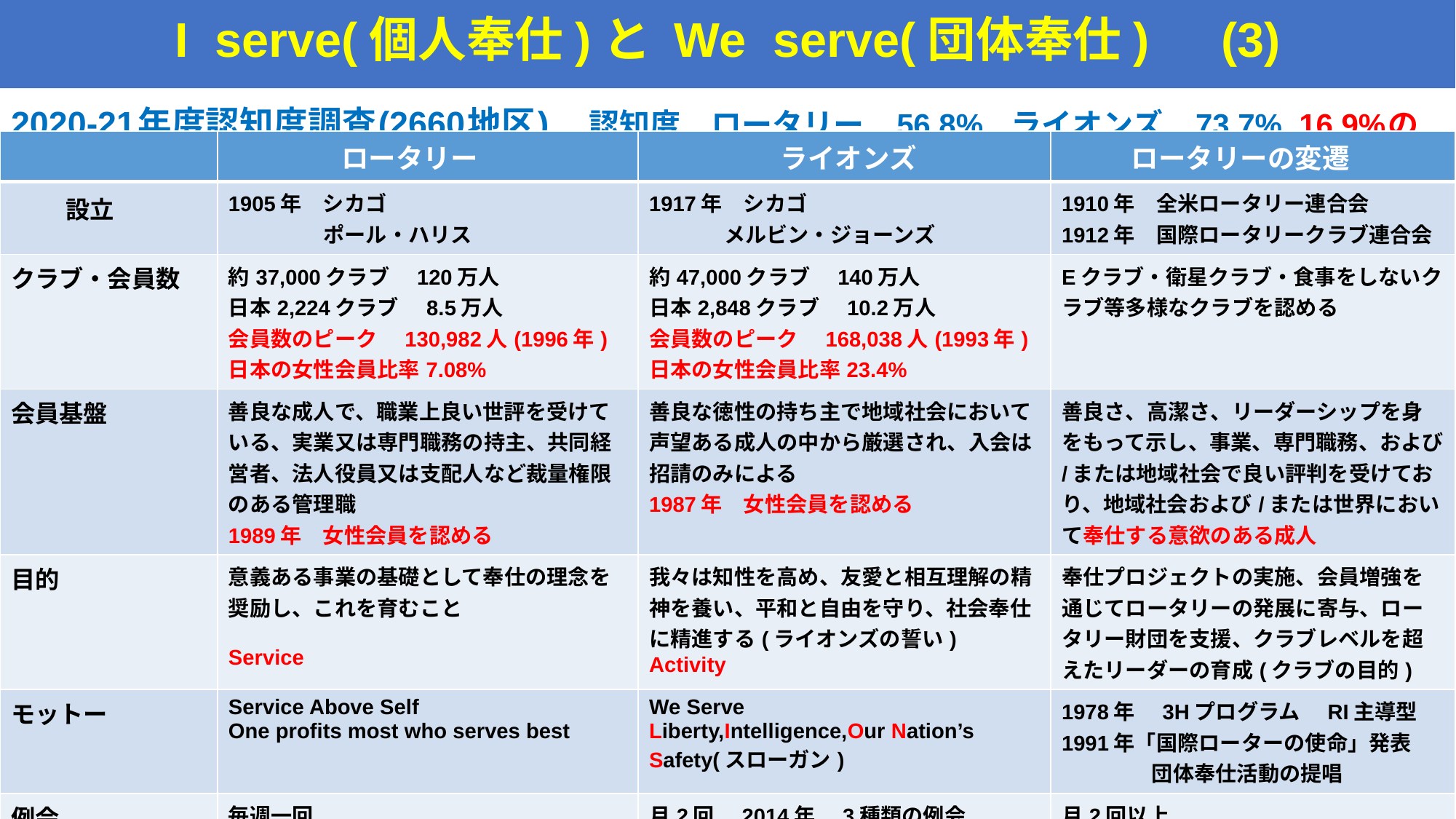

# I  serve(個人奉仕)と We  serve(団体奉仕)　(3)
2020-21年度認知度調査(2660地区)    認知度　ロータリー　56.8%   ライオンズ　73.7%  16.9%の差

|  | ロータリー | ライオンズ | ロータリーの変遷 |
| --- | --- | --- | --- |
| 設立 | 1905年　シカゴ 　　　　 ポール・ハリス | 1917年　シカゴ メルビン・ジョーンズ | 1910年　全米ロータリー連合会 1912年　国際ロータリークラブ連合会 |
| クラブ・会員数 | 約37,000クラブ　120万人 日本2,224クラブ　8.5万人 会員数のピーク　130,982人(1996年)日本の女性会員比率7.08% | 約47,000クラブ　140万人 日本2,848クラブ　10.2万人 会員数のピーク　168,038人(1993年)日本の女性会員比率23.4% | Eクラブ・衛星クラブ・食事をしないクラブ等多様なクラブを認める |
| 会員基盤 | 善良な成人で、職業上良い世評を受けている、実業又は専門職務の持主、共同経営者、法人役員又は支配人など裁量権限のある管理職 1989年　女性会員を認める | 善良な徳性の持ち主で地域社会において声望ある成人の中から厳選され、入会は招請のみによる 1987年　女性会員を認める | 善良さ、高潔さ、リーダーシップを身をもって示し、事業、専門職務、および/または地域社会で良い評判を受けており、地域社会および/または世界において奉仕する意欲のある成人 |
| 目的 | 意義ある事業の基礎として奉仕の理念を奨励し、これを育むこと Service | 我々は知性を高め、友愛と相互理解の精神を養い、平和と自由を守り、社会奉仕に精進する(ライオンズの誓い) Activity | 奉仕プロジェクトの実施、会員増強を通じてロータリーの発展に寄与、ロータリー財団を支援、クラブレベルを超えたリーダーの育成(クラブの目的) |
| モットー | Service Above Self One profits most who serves best | We Serve Liberty,Intelligence,Our Nation’s Safety(スローガン) | 1978年　3Hプログラム　RI主導型　 1991年「国際ローターの使命」発表 　 　　　団体奉仕活動の提唱 |
| 例会 決議機関 | 毎週一回 3年毎の規定審議会 | 月2回　2014年　3種類の例会 毎年の国際大会 | 月2回以上 毎年の決議審議会を創設 |
| 財団 | ロータリー財団(1928年) ポリオ根絶・7つの重点分野 | ライオンズクラブ国際財団(1968年) 5つのグローバル重点分野(糖尿病・視力保護・食料支援・環境保全-小児がん) | 環境が新たに加わる |